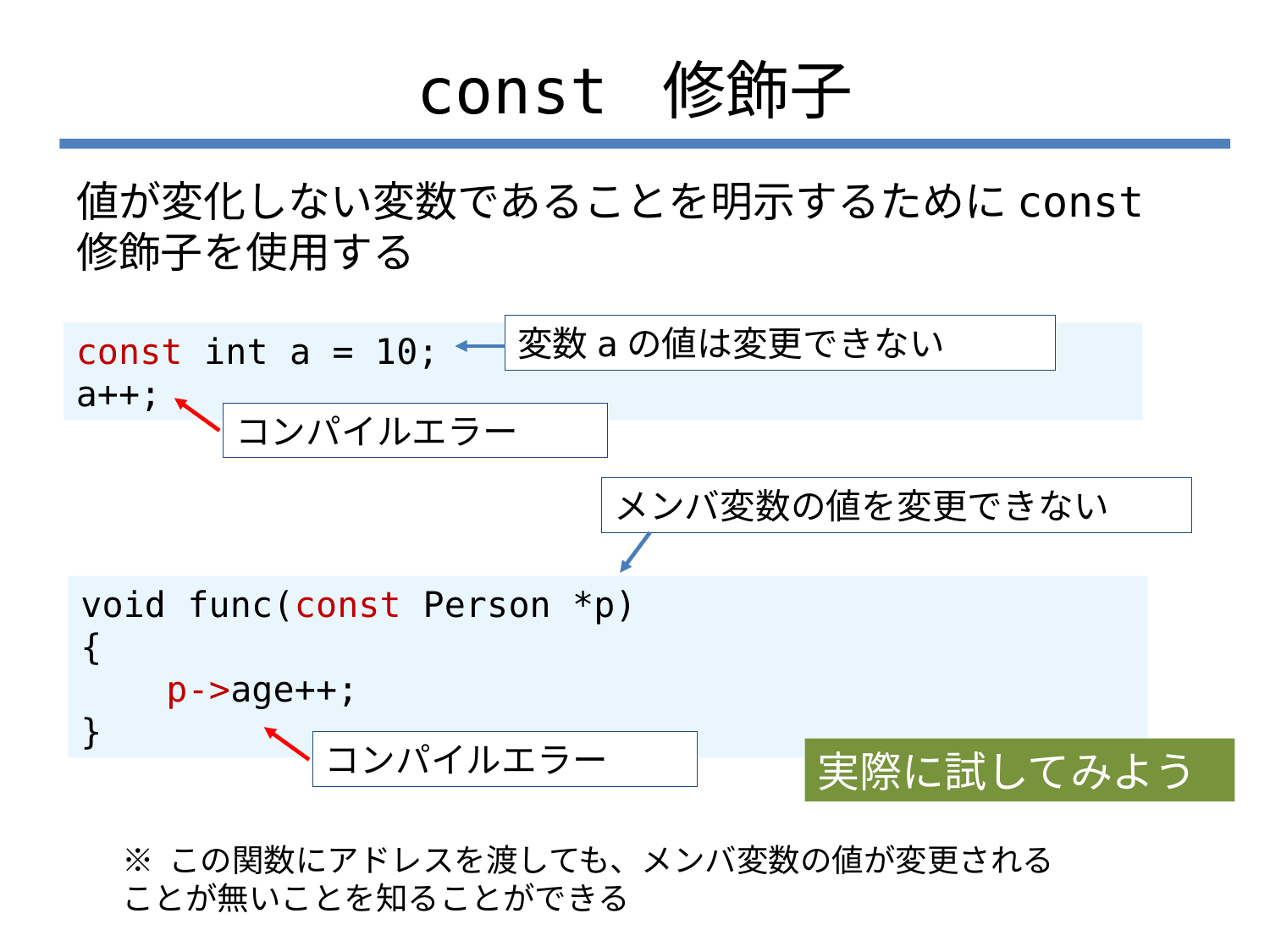

# const 修飾子
値が変化しない変数であることを明示するためにconst修飾子を使用する
変数aの値は変更できない
const int a = 10;
a++;
コンパイルエラー
メンバ変数の値を変更できない
void func(const Person *p)
{
    p->age++;
}
コンパイルエラー
実際に試してみよう
※ この関数にアドレスを渡しても、メンバ変数の値が変更されることが無いことを知ることができる